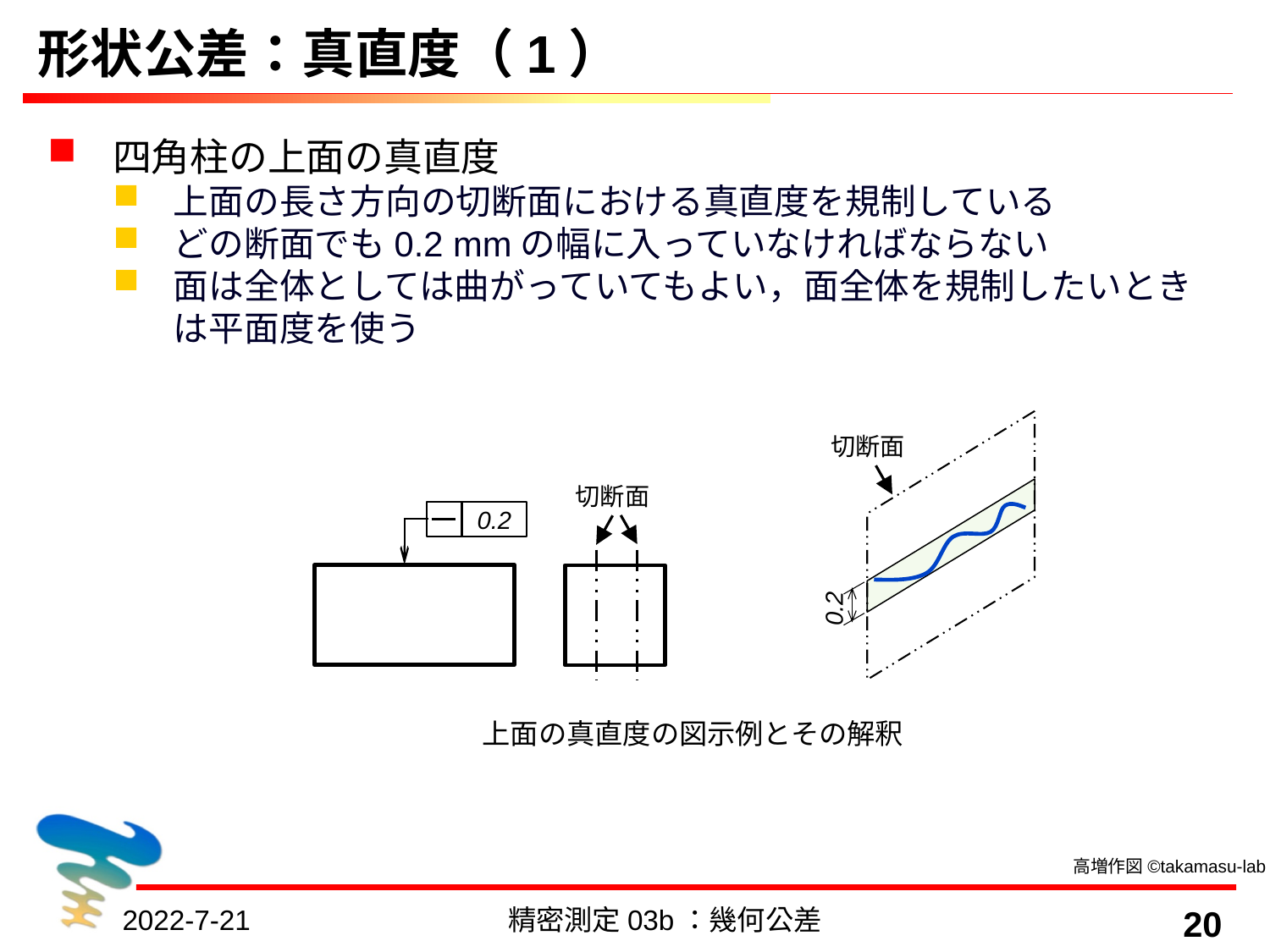

# 形状公差：真直度（1）
四角柱の上面の真直度
上面の長さ方向の切断面における真直度を規制している
どの断面でも0.2 mmの幅に入っていなければならない
面は全体としては曲がっていてもよい，面全体を規制したいときは平面度を使う

切断面

0.2
切断面

0.2

上面の真直度の図示例とその解釈
高増作図©takamasu-lab
2022-7-21
精密測定03b：幾何公差
20